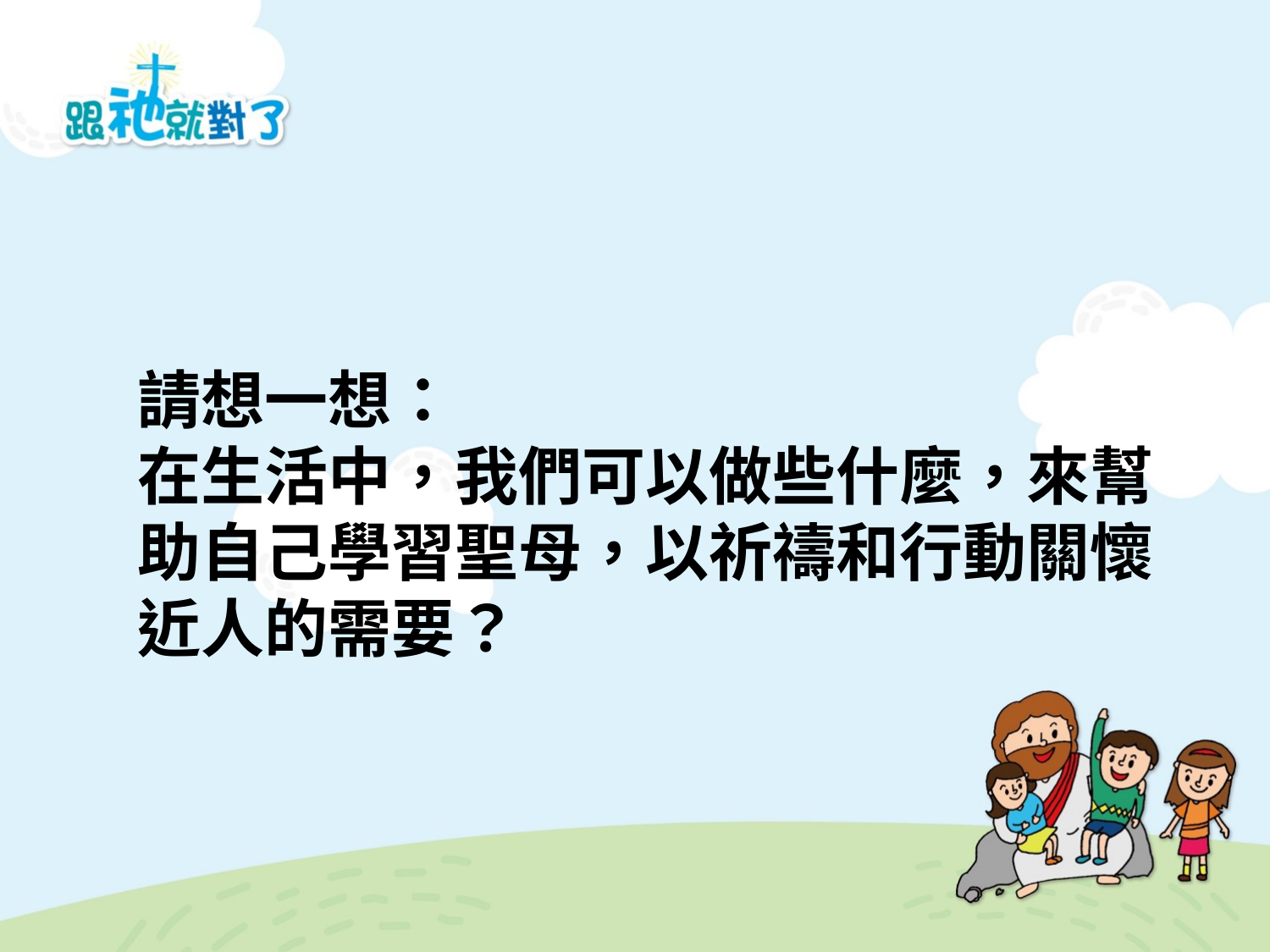

請想一想：
在生活中，我們可以做些什麼，來幫助自己學習聖母，以祈禱和行動關懷近人的需要？